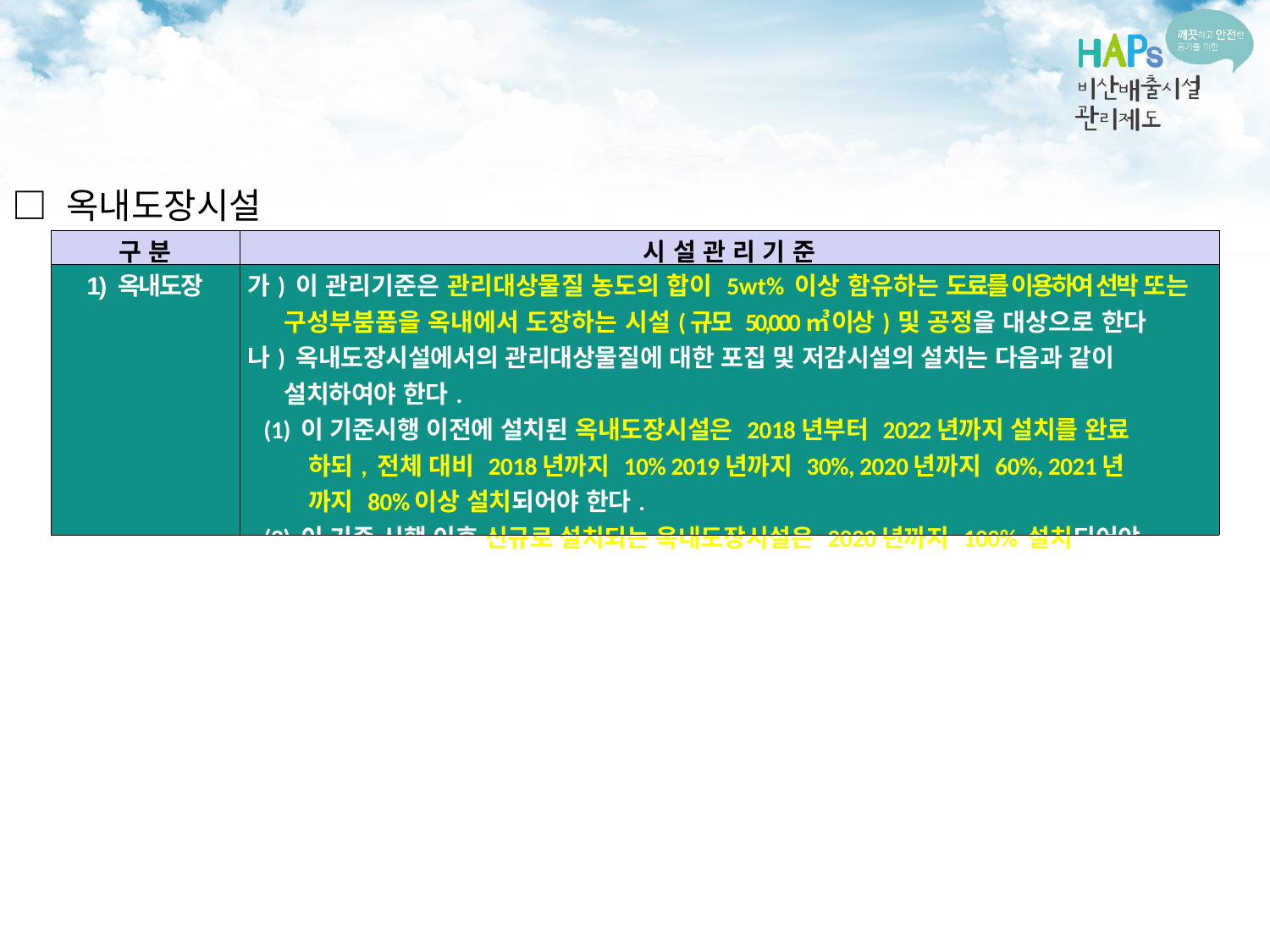

□ 옥내도장시설
| 구 분 | 시 설 관 리 기 준 |
| --- | --- |
| 1) 옥내도장 | 가) 이 관리기준은 관리대상물질 농도의 합이 5wt% 이상 함유하는 도료를 이용하여 선박 또는 구성부붐품을 옥내에서 도장하는 시설(규모 50,000㎥ 이상) 및 공정을 대상으로 한다 나) 옥내도장시설에서의 관리대상물질에 대한 포집 및 저감시설의 설치는 다음과 같이 설치하여야 한다. (1) 이 기준시행 이전에 설치된 옥내도장시설은 2018년부터 2022년까지 설치를 완료 하되, 전체 대비 2018년까지 10% 2019년까지 30%, 2020년까지 60%, 2021년 까지 80%이상 설치되어야 한다. (2) 이 기준 시행 이후 신규로 설치되는 옥내도장시설은 2020년까지 100% 설치되어야 한다. |